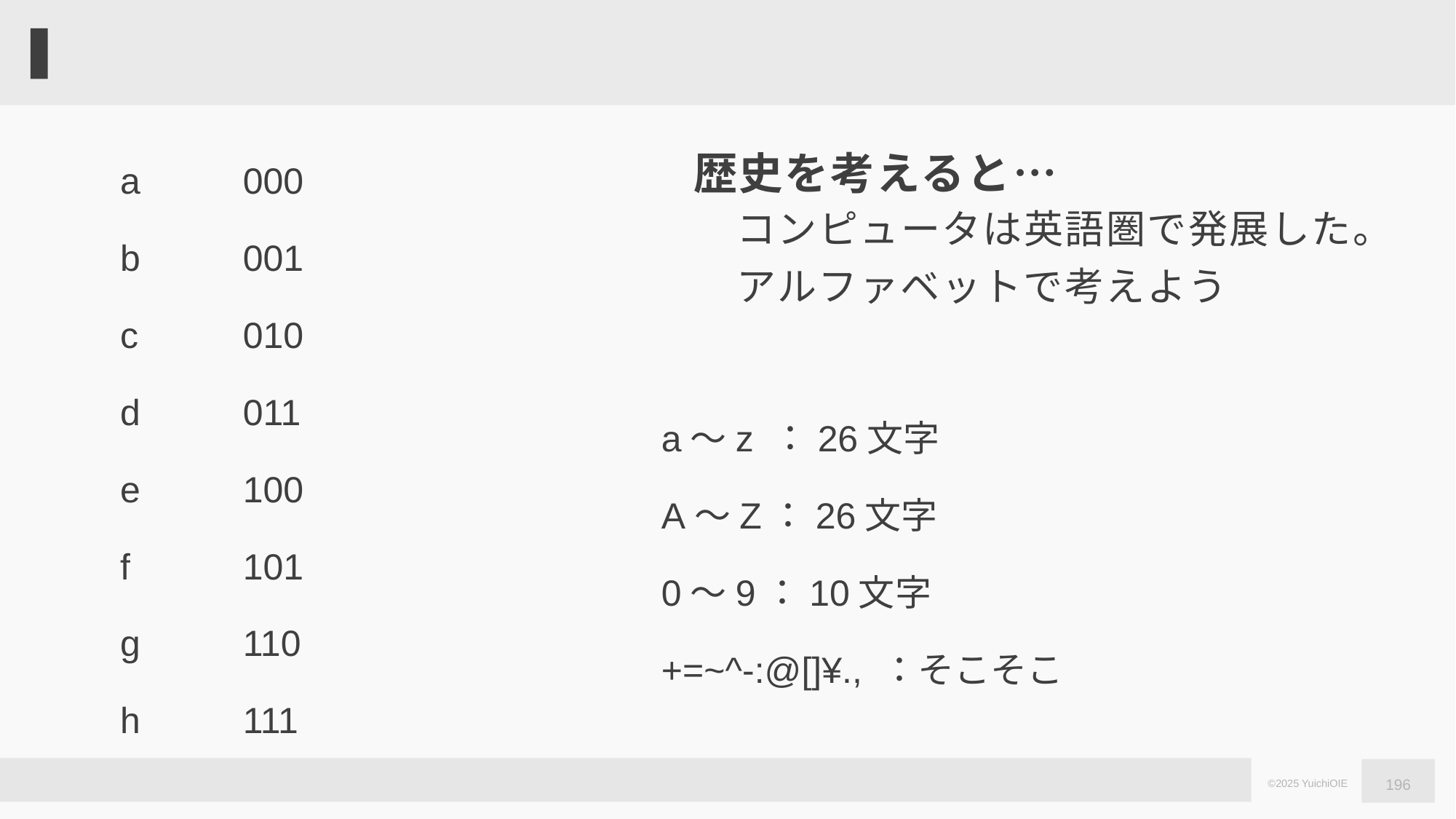

#
a
b
c
d
e
f
g
h
000
001
010
011
100
101
110
111
歴史を考えると…
コンピュータは英語圏で発展した。
アルファベットで考えよう
a〜z ：26文字
A〜Z：26文字
0〜9：10文字
+=~^-:@[]¥., ：そこそこ

196